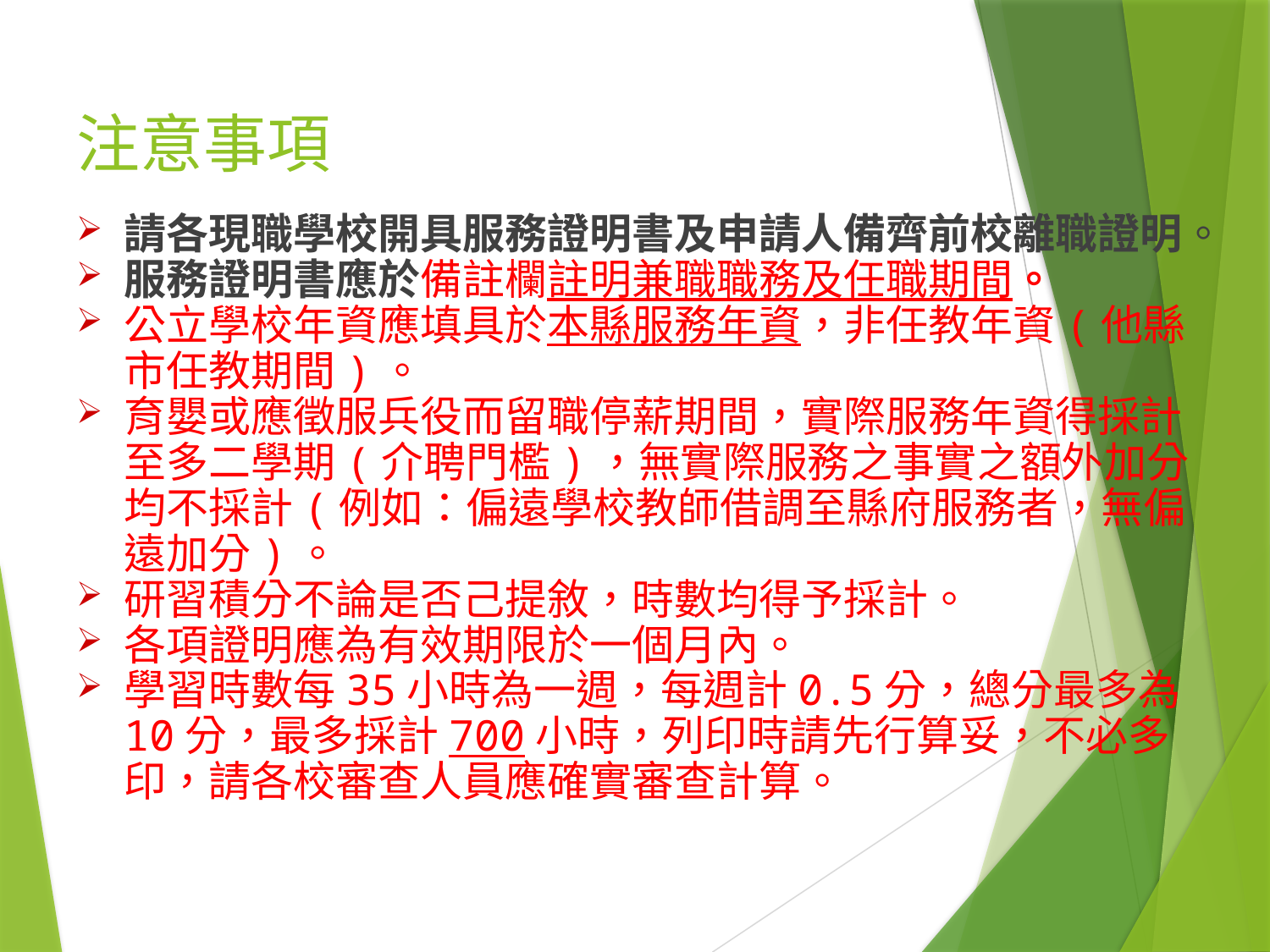

# 注意事項
請各現職學校開具服務證明書及申請人備齊前校離職證明。
服務證明書應於備註欄註明兼職職務及任職期間。
公立學校年資應填具於本縣服務年資，非任教年資(他縣市任教期間)。
育嬰或應徵服兵役而留職停薪期間，實際服務年資得採計至多二學期(介聘門檻)，無實際服務之事實之額外加分均不採計(例如：偏遠學校教師借調至縣府服務者，無偏遠加分)。
研習積分不論是否己提敘，時數均得予採計。
各項證明應為有效期限於一個月內。
學習時數每35小時為一週，每週計0.5分，總分最多為10分，最多採計700小時，列印時請先行算妥，不必多印，請各校審查人員應確實審查計算。